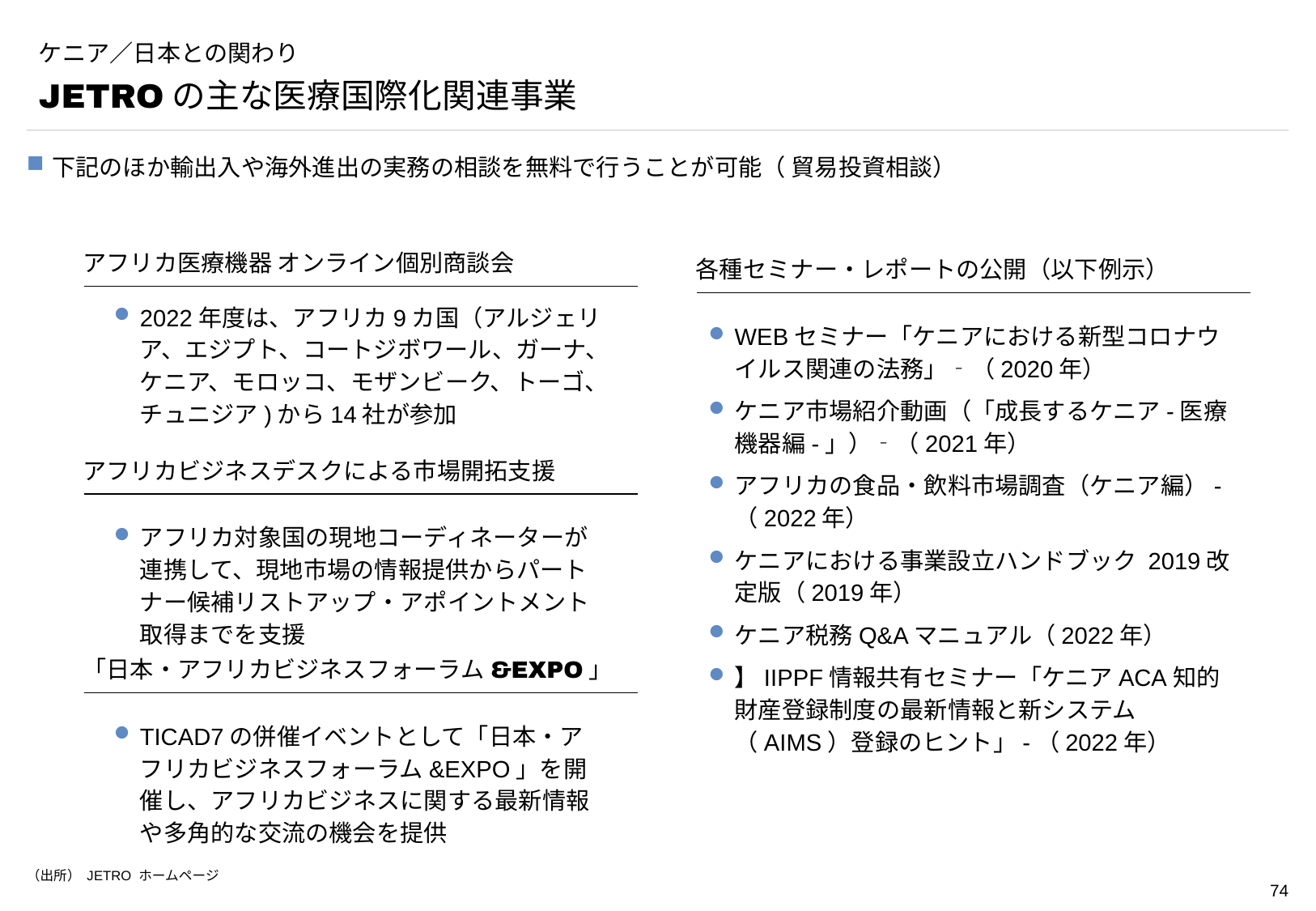

# ケニア／日本との関わり
JETROの主な医療国際化関連事業
下記のほか輸出入や海外進出の実務の相談を無料で行うことが可能（ 貿易投資相談）
アフリカ医療機器 オンライン個別商談会
各種セミナー・レポートの公開（以下例示）
2022年度は、アフリカ9カ国（アルジェリア、エジプト、コートジボワール、ガーナ、ケニア、モロッコ、モザンビーク、トーゴ、チュニジア)から14社が参加
WEBセミナー「ケニアにおける新型コロナウイルス関連の法務」‐（2020年）
ケニア市場紹介動画（「成長するケニア-医療機器編-」）‐（2021年）
アフリカの食品・飲料市場調査（ケニア編）-（2022年）
ケニアにおける事業設立ハンドブック 2019改定版（2019年）
ケニア税務Q&Aマニュアル（2022年）
】IIPPF情報共有セミナー「ケニアACA知的財産登録制度の最新情報と新システム（AIMS）登録のヒント」-（2022年）

アフリカビジネスデスクによる市場開拓支援
アフリカ対象国の現地コーディネーターが連携して、現地市場の情報提供からパートナー候補リストアップ・アポイントメント取得までを支援
「日本・アフリカビジネスフォーラム&EXPO」
TICAD7の併催イベントとして「日本・アフリカビジネスフォーラム&EXPO」を開催し、アフリカビジネスに関する最新情報や多角的な交流の機会を提供
（出所） JETRO ホームページ